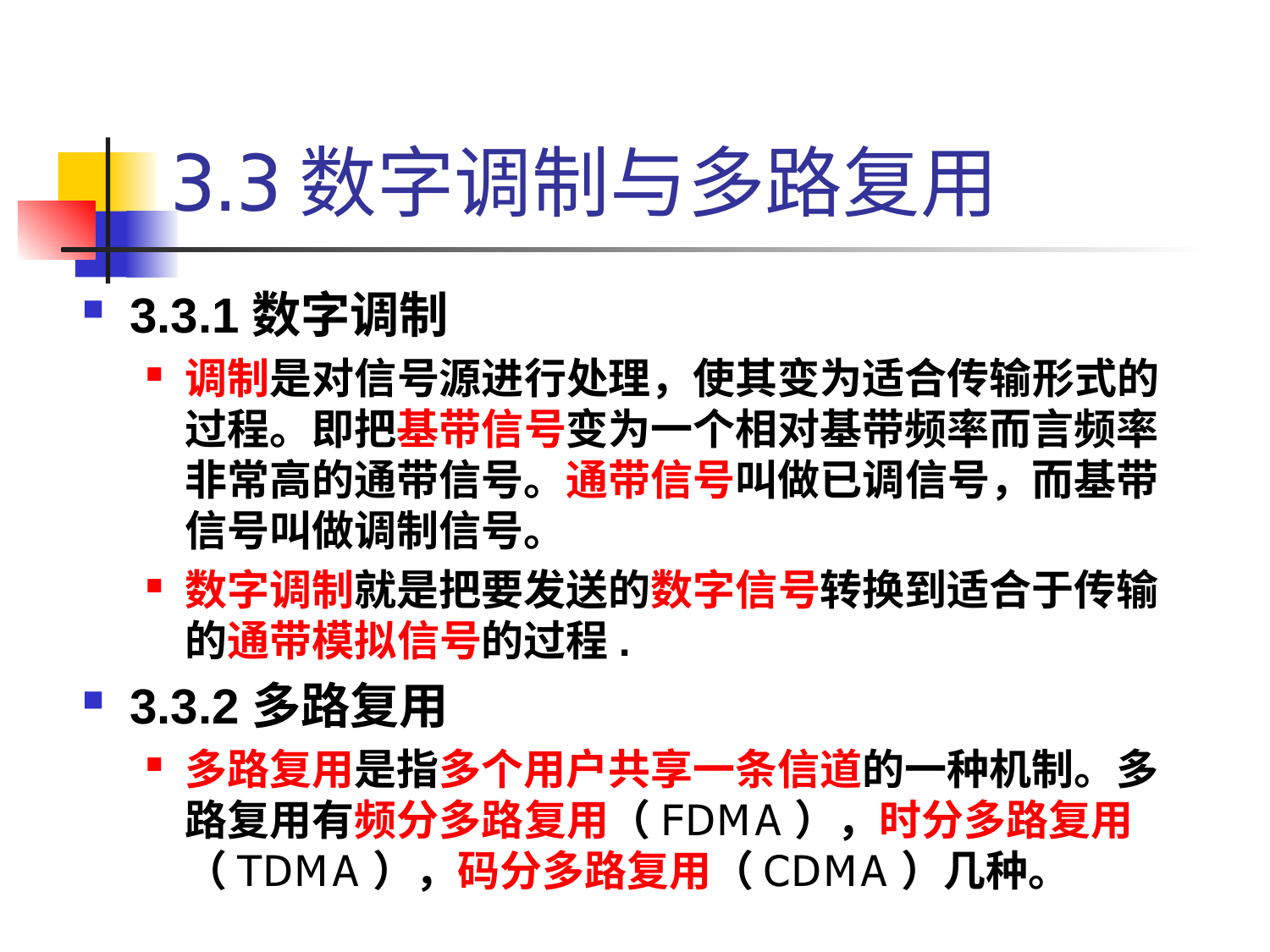

# 3.3数字调制与多路复用
3.3.1数字调制
调制是对信号源进行处理，使其变为适合传输形式的过程。即把基带信号变为一个相对基带频率而言频率非常高的通带信号。通带信号叫做已调信号，而基带信号叫做调制信号。
数字调制就是把要发送的数字信号转换到适合于传输的通带模拟信号的过程.
3.3.2多路复用
多路复用是指多个用户共享一条信道的一种机制。多路复用有频分多路复用（FDMA），时分多路复用（TDMA），码分多路复用（CDMA）几种。